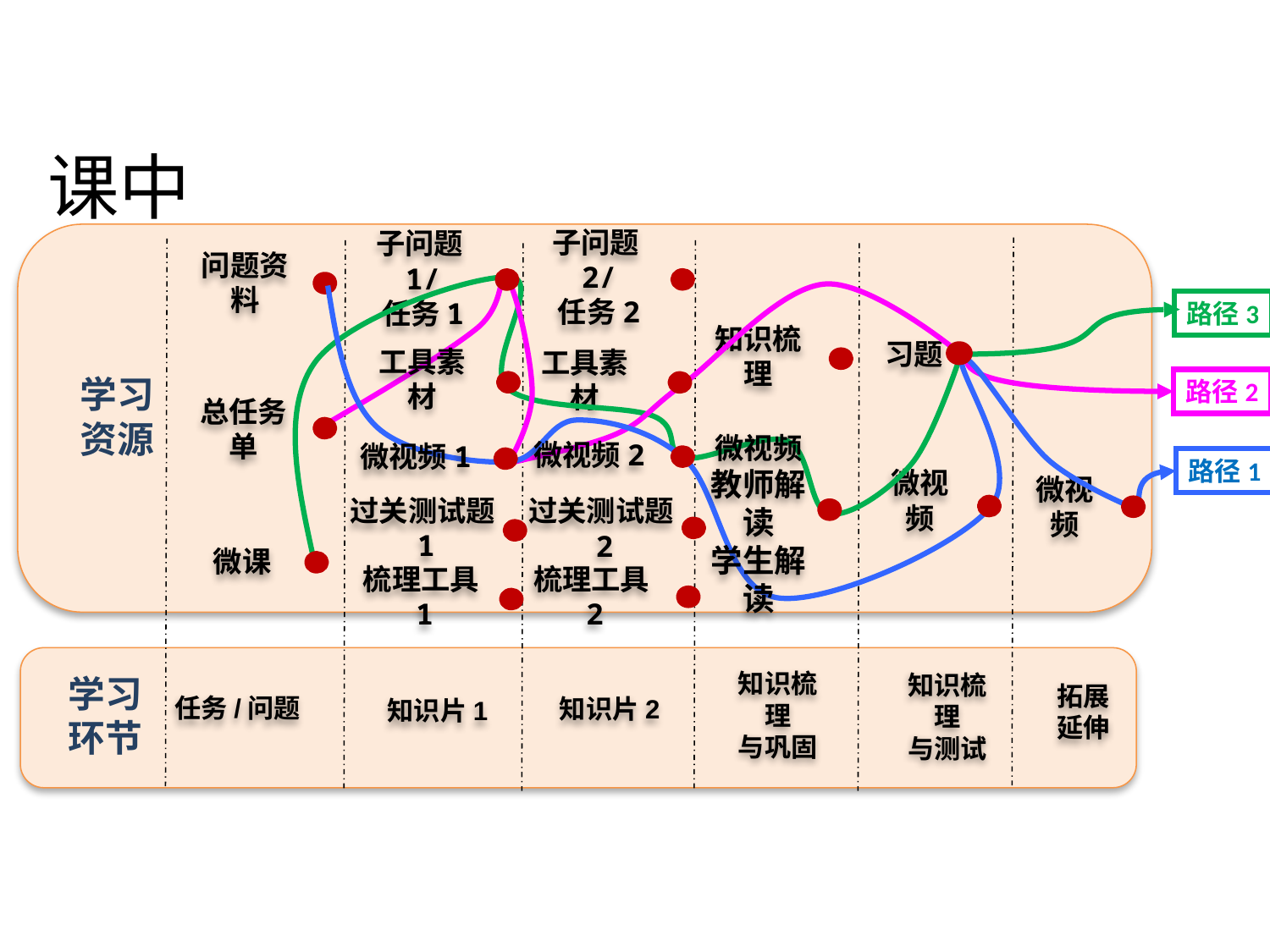

课中

子问题2/
任务2
子问题1/
任务1
问题资料

路径3
习题
知识梳理

工具素材
工具素材
学习
资源
路径2

总任务单

微视频2
微视频1
路径1

微视频
微视频
教师解读
学生解读
微视频

过关测试题1
过关测试题2

微课

梳理工具2
梳理工具1

学习
环节
任务/问题
知识片2
知识片1
知识梳理
与巩固
拓展
延伸
知识梳理
与测试